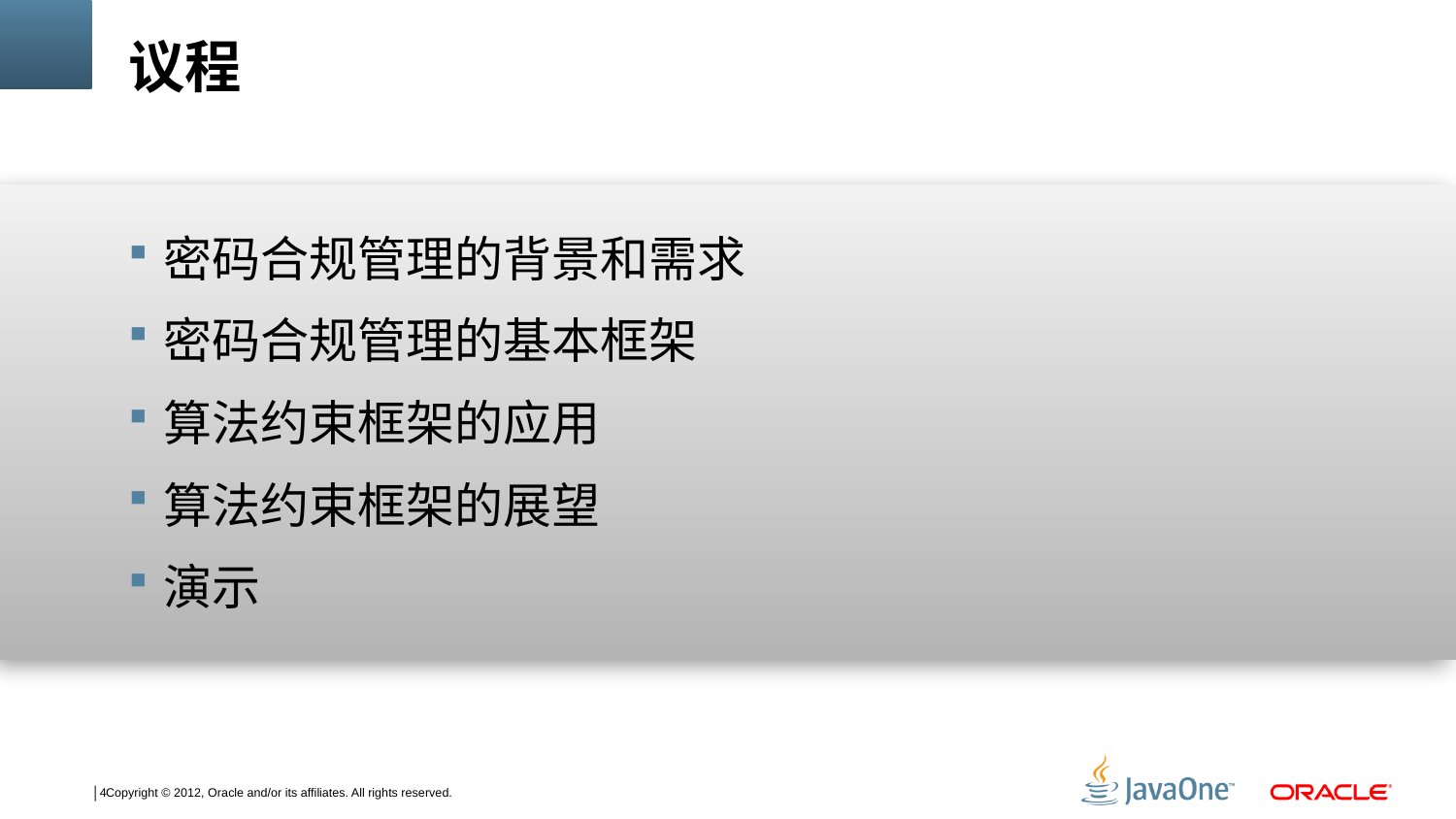

# 议程
密码合规管理的背景和需求
密码合规管理的基本框架
算法约束框架的应用
算法约束框架的展望
演示